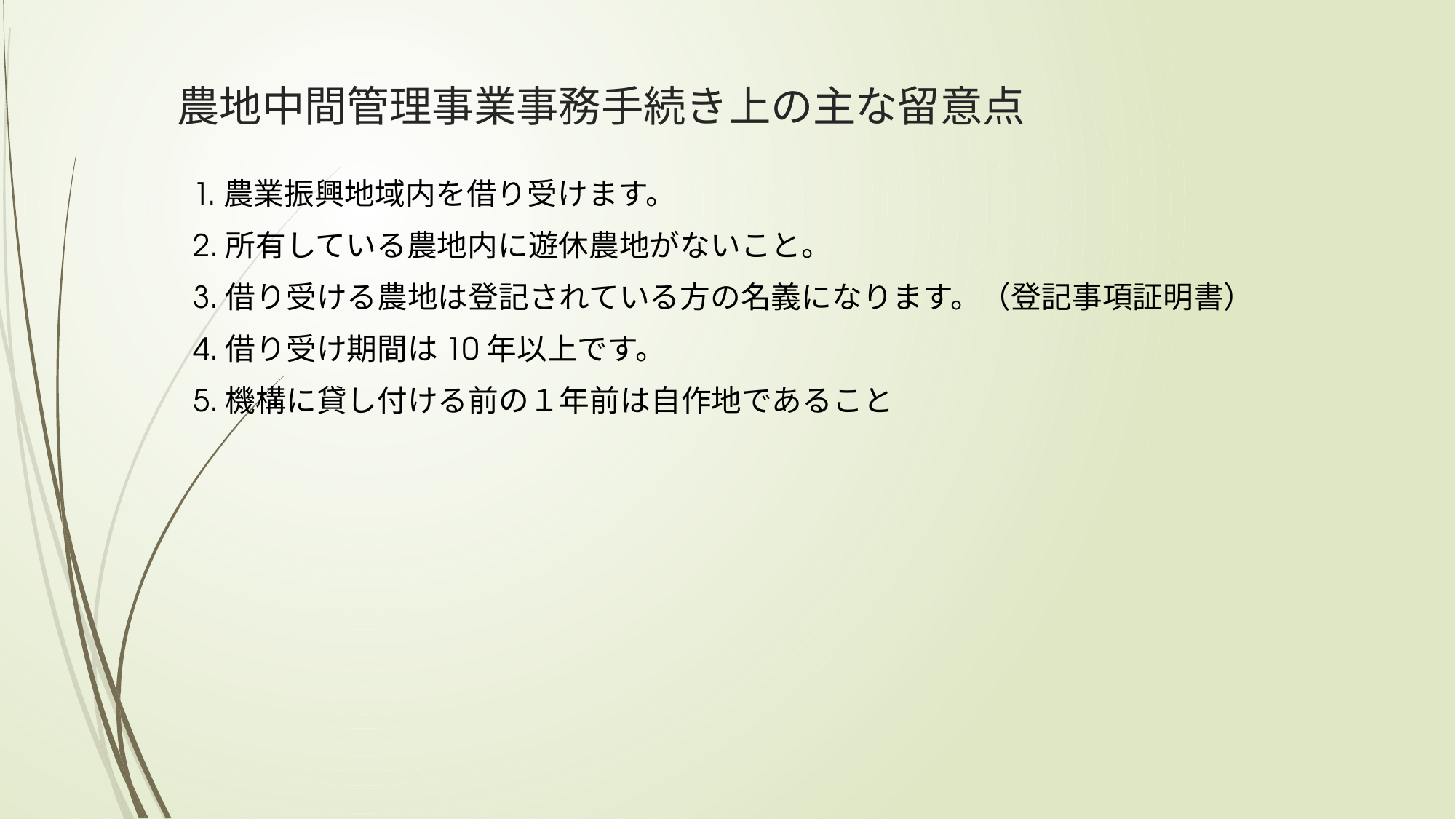

# 農地中間管理事業事務手続き上の主な留意点
1.農業振興地域内を借り受けます。
2.所有している農地内に遊休農地がないこと。
3.借り受ける農地は登記されている方の名義になります。（登記事項証明書）
4.借り受け期間は10年以上です。
5.機構に貸し付ける前の１年前は自作地であること